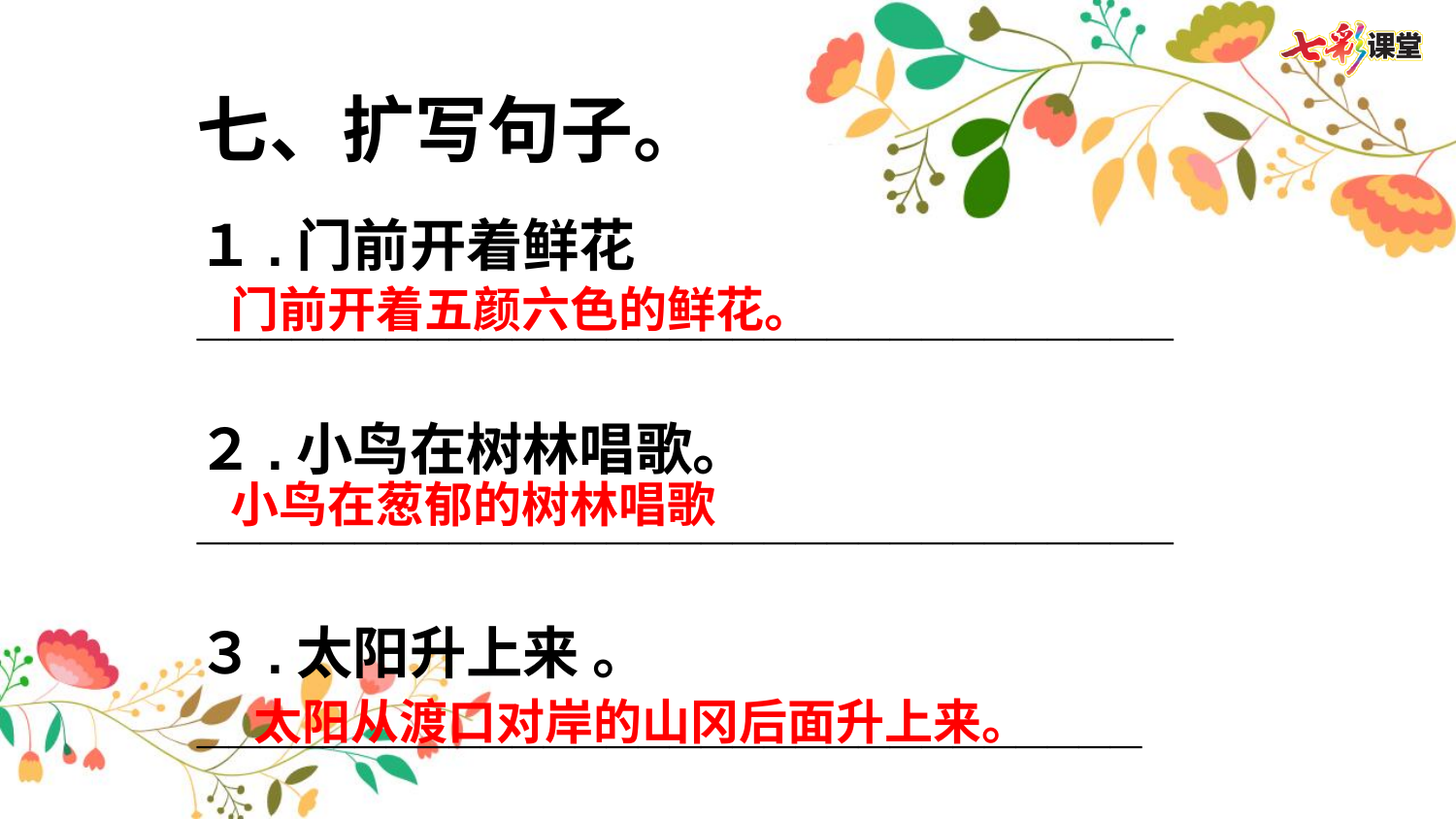

七、扩写句子。
１.门前开着鲜花
_______________________________

２.小鸟在树林唱歌。
_______________________________

３.太阳升上来 。
______________________________
门前开着五颜六色的鲜花。
小鸟在葱郁的树林唱歌
太阳从渡口对岸的山冈后面升上来。